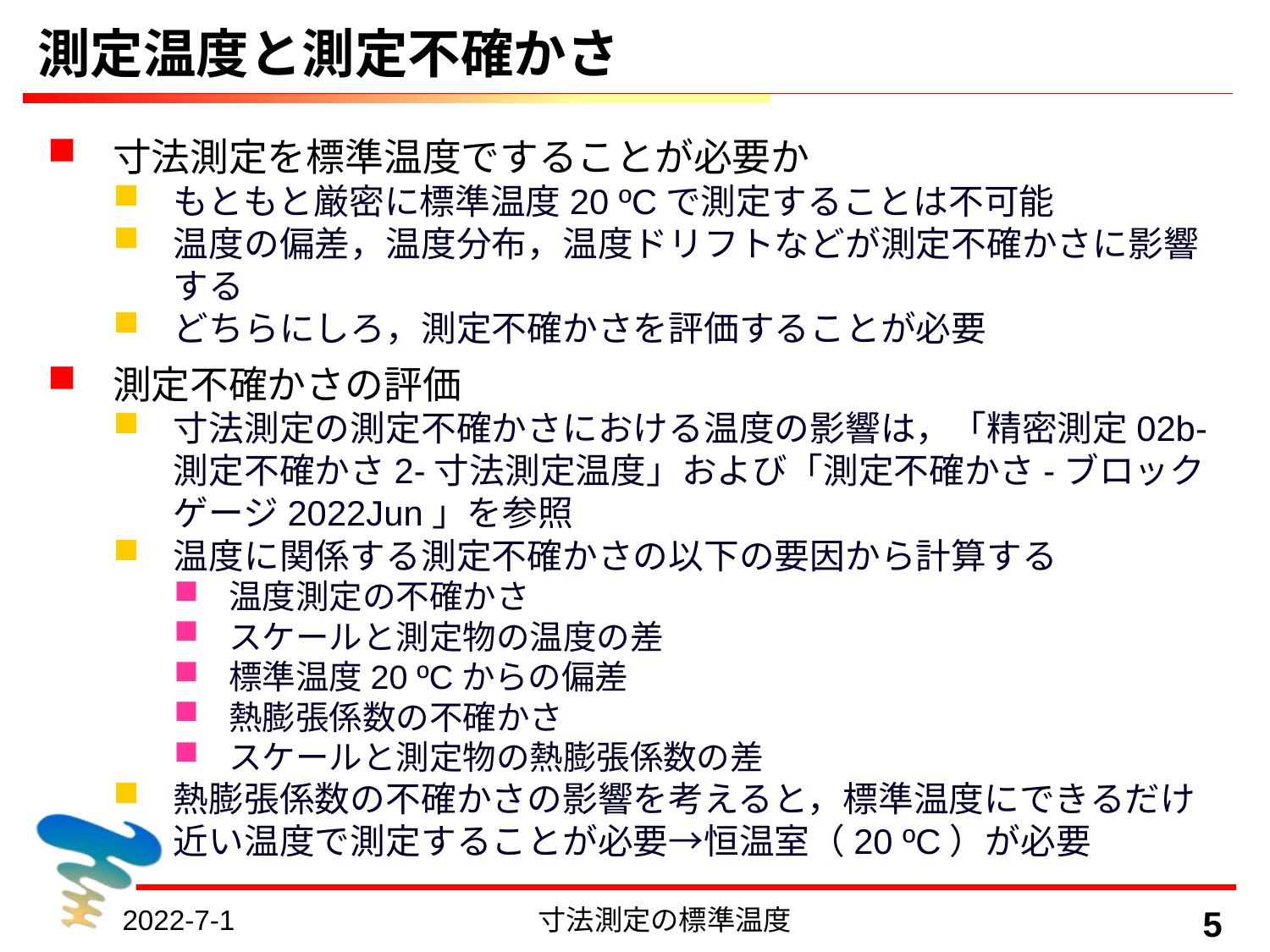

# 測定温度と測定不確かさ
寸法測定を標準温度ですることが必要か
もともと厳密に標準温度20 ºCで測定することは不可能
温度の偏差，温度分布，温度ドリフトなどが測定不確かさに影響する
どちらにしろ，測定不確かさを評価することが必要
測定不確かさの評価
寸法測定の測定不確かさにおける温度の影響は，「精密測定02b-測定不確かさ2-寸法測定温度」および「測定不確かさ-ブロックゲージ2022Jun」を参照
温度に関係する測定不確かさの以下の要因から計算する
温度測定の不確かさ
スケールと測定物の温度の差
標準温度20 ºCからの偏差
熱膨張係数の不確かさ
スケールと測定物の熱膨張係数の差
熱膨張係数の不確かさの影響を考えると，標準温度にできるだけ近い温度で測定することが必要→恒温室（20 ºC）が必要
2022-7-1
寸法測定の標準温度
5